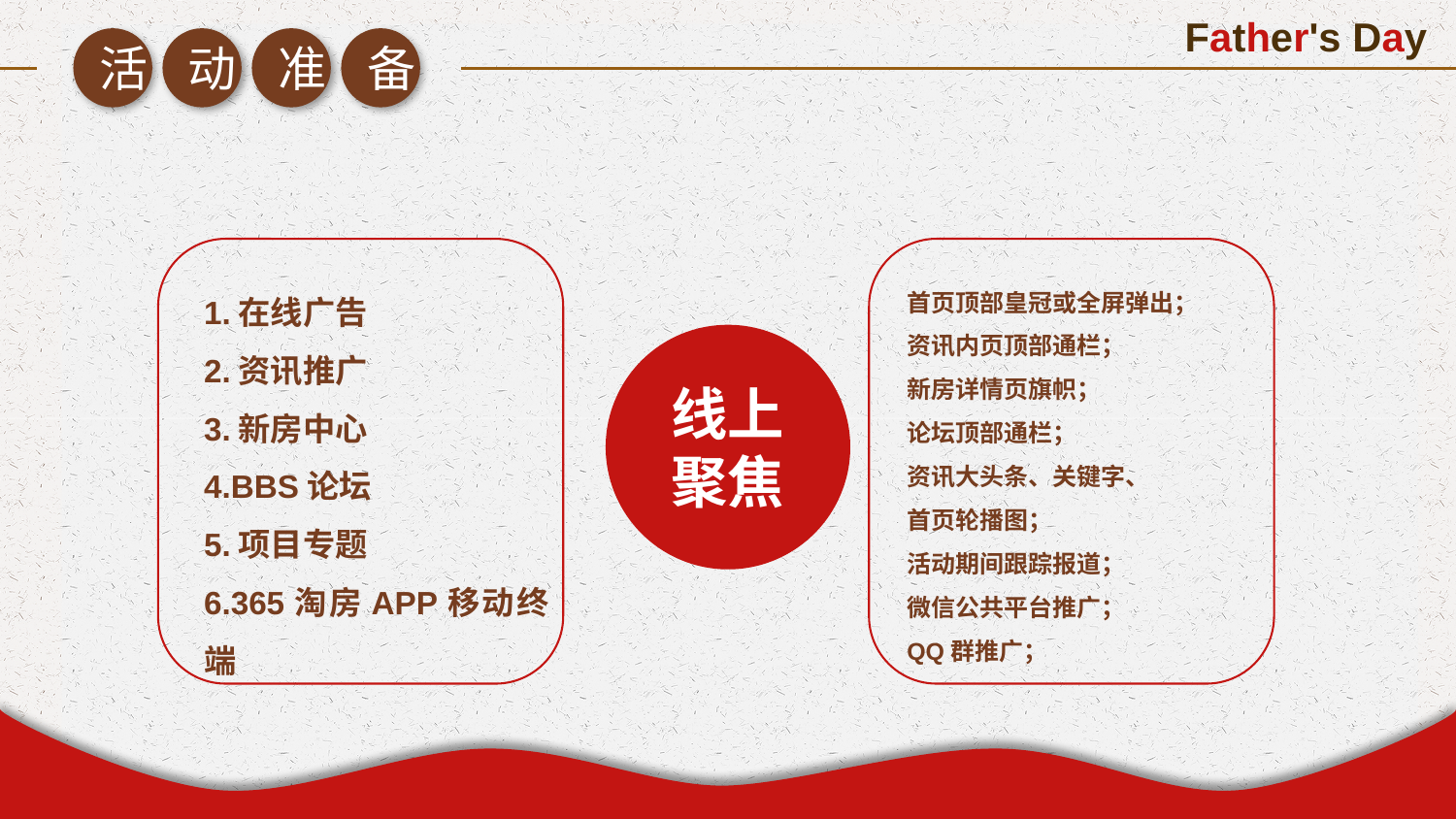

Father's Day
活
动
准
备

1.在线广告
2.资讯推广
3.新房中心
4.BBS论坛
5.项目专题
6.365淘房APP移动终端
首页顶部皇冠或全屏弹出；
资讯内页顶部通栏；
新房详情页旗帜；
论坛顶部通栏；
资讯大头条、关键字、
首页轮播图；
活动期间跟踪报道；
微信公共平台推广；
QQ群推广；
线上
聚焦